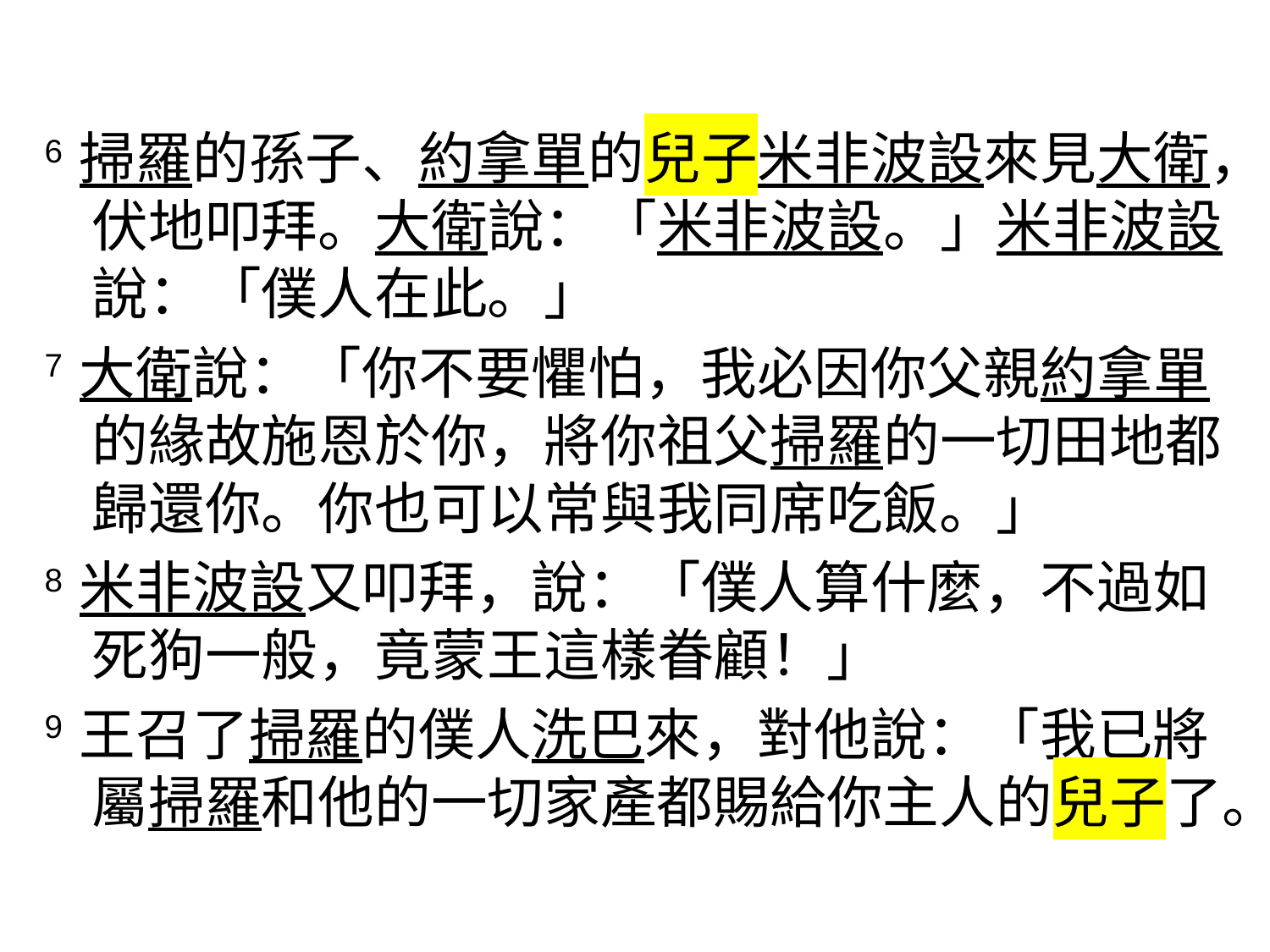

#
6 掃羅的孫子、約拿單的兒子米非波設來見大衛，伏地叩拜。大衛說：「米非波設。」米非波設說：「僕人在此。」
7 大衛說：「你不要懼怕，我必因你父親約拿單的緣故施恩於你，將你祖父掃羅的一切田地都歸還你。你也可以常與我同席吃飯。」
8 米非波設又叩拜，說：「僕人算什麼，不過如死狗一般，竟蒙王這樣眷顧！」
9 王召了掃羅的僕人洗巴來，對他說：「我已將屬掃羅和他的一切家產都賜給你主人的兒子了。